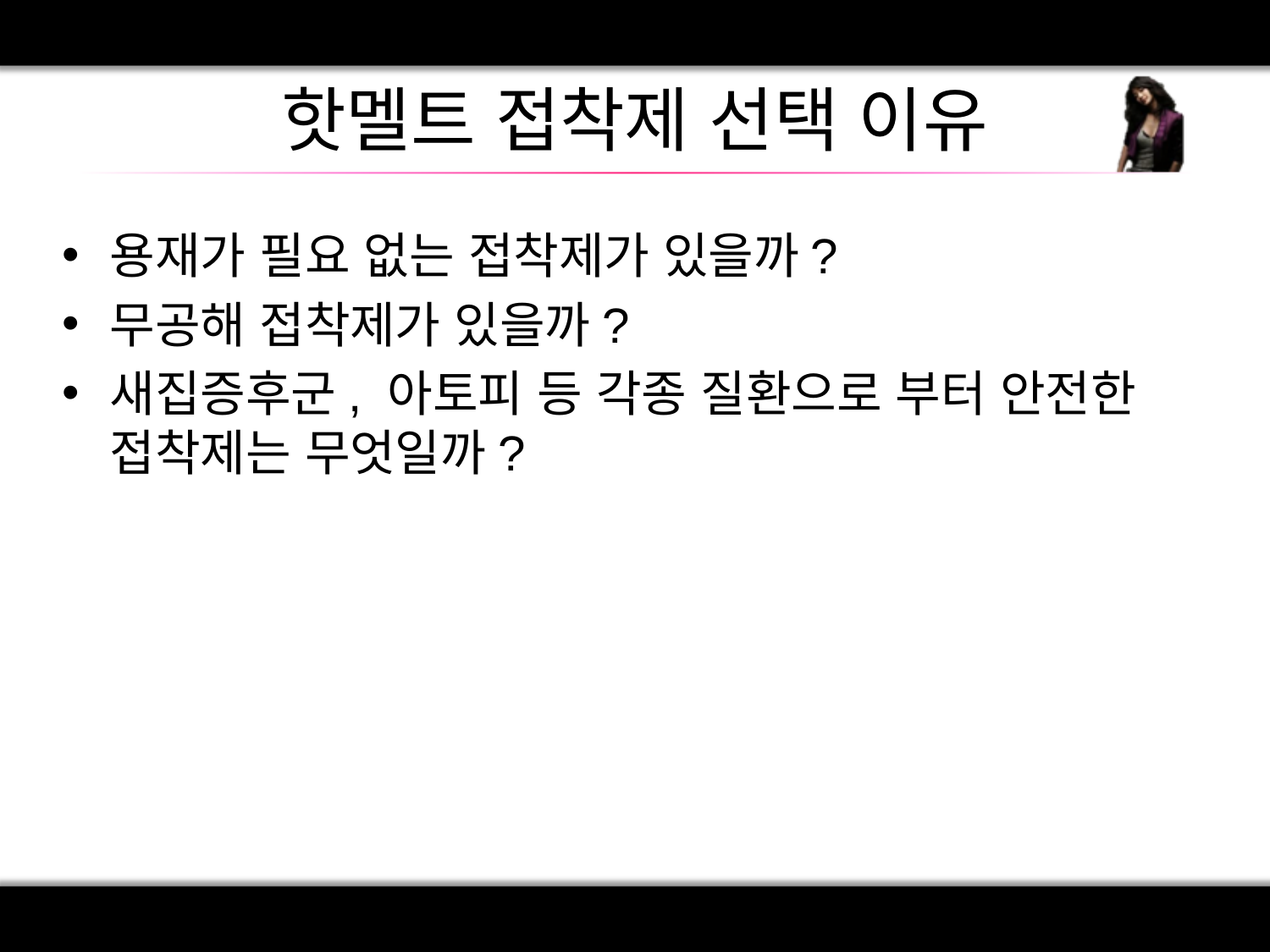

# 핫멜트 접착제 선택 이유
용재가 필요 없는 접착제가 있을까?
무공해 접착제가 있을까?
새집증후군, 아토피 등 각종 질환으로 부터 안전한 접착제는 무엇일까?